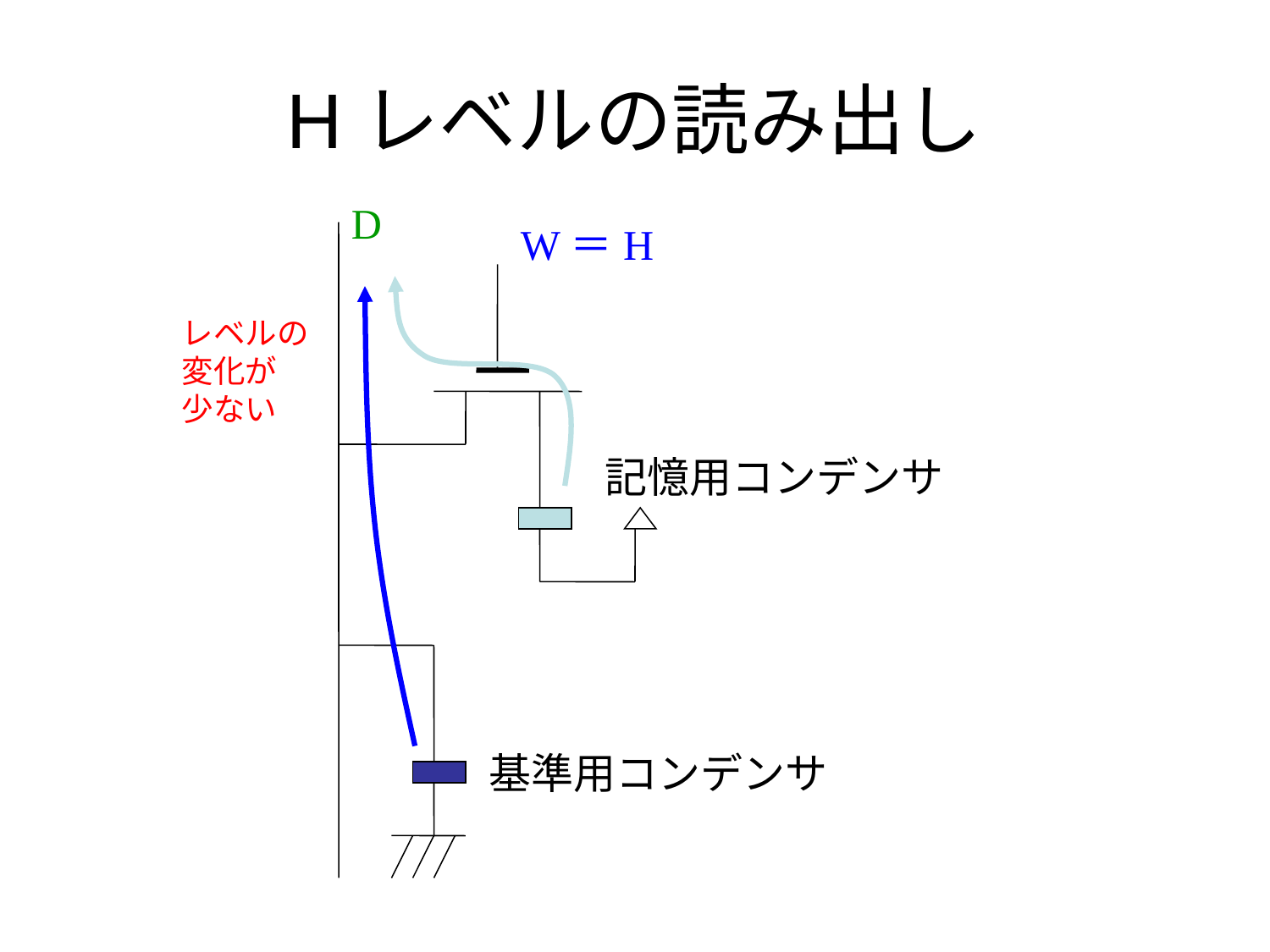

# Hレベルの読み出し
D
W＝H

レベルの
変化が
少ない

記憶用コンデンサ

基準用コンデンサ